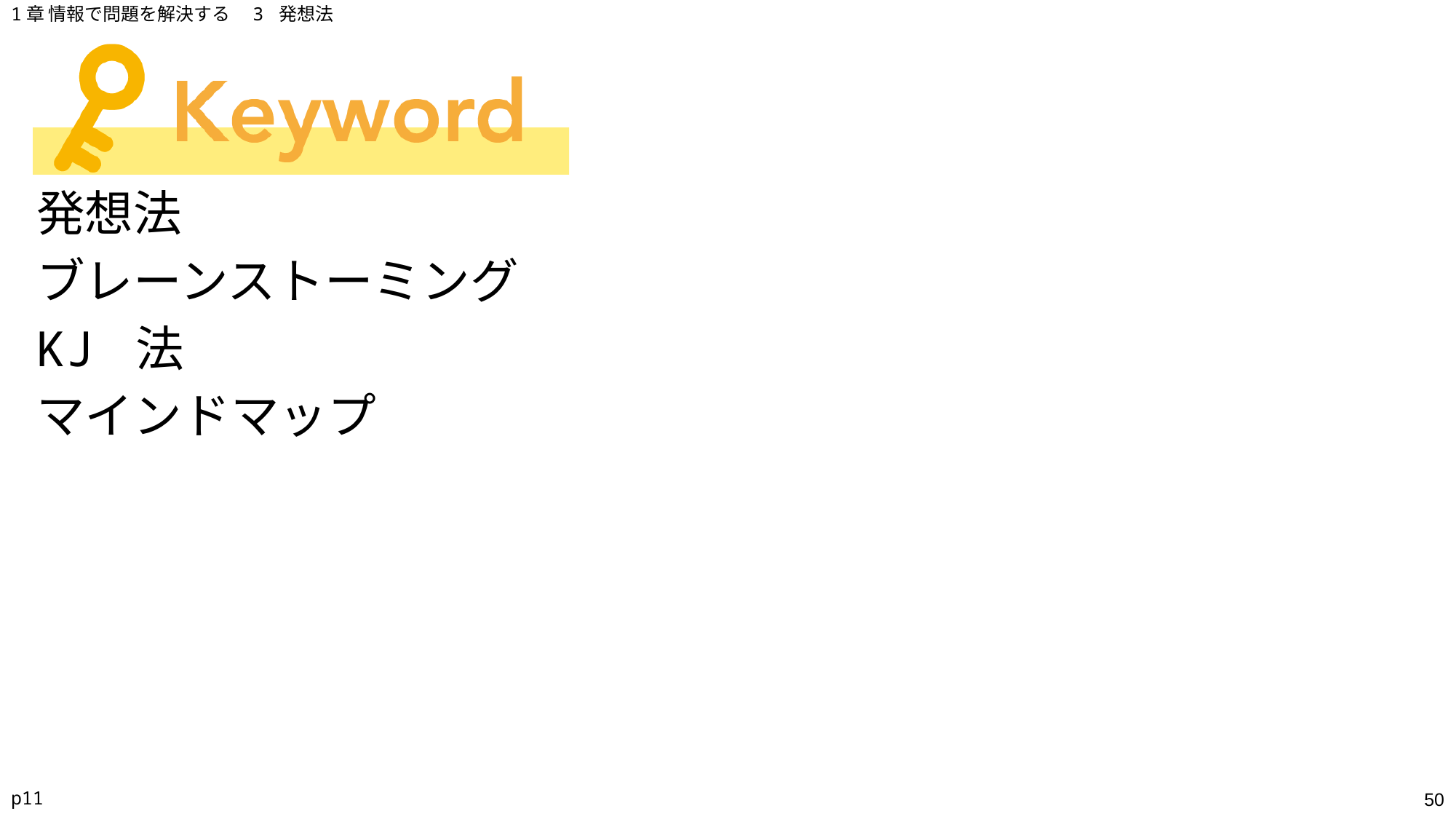

1章 情報で問題を解決する　3 発想法

発想法
ブレーンストーミング
KJ 法
マインドマップ

p11
50